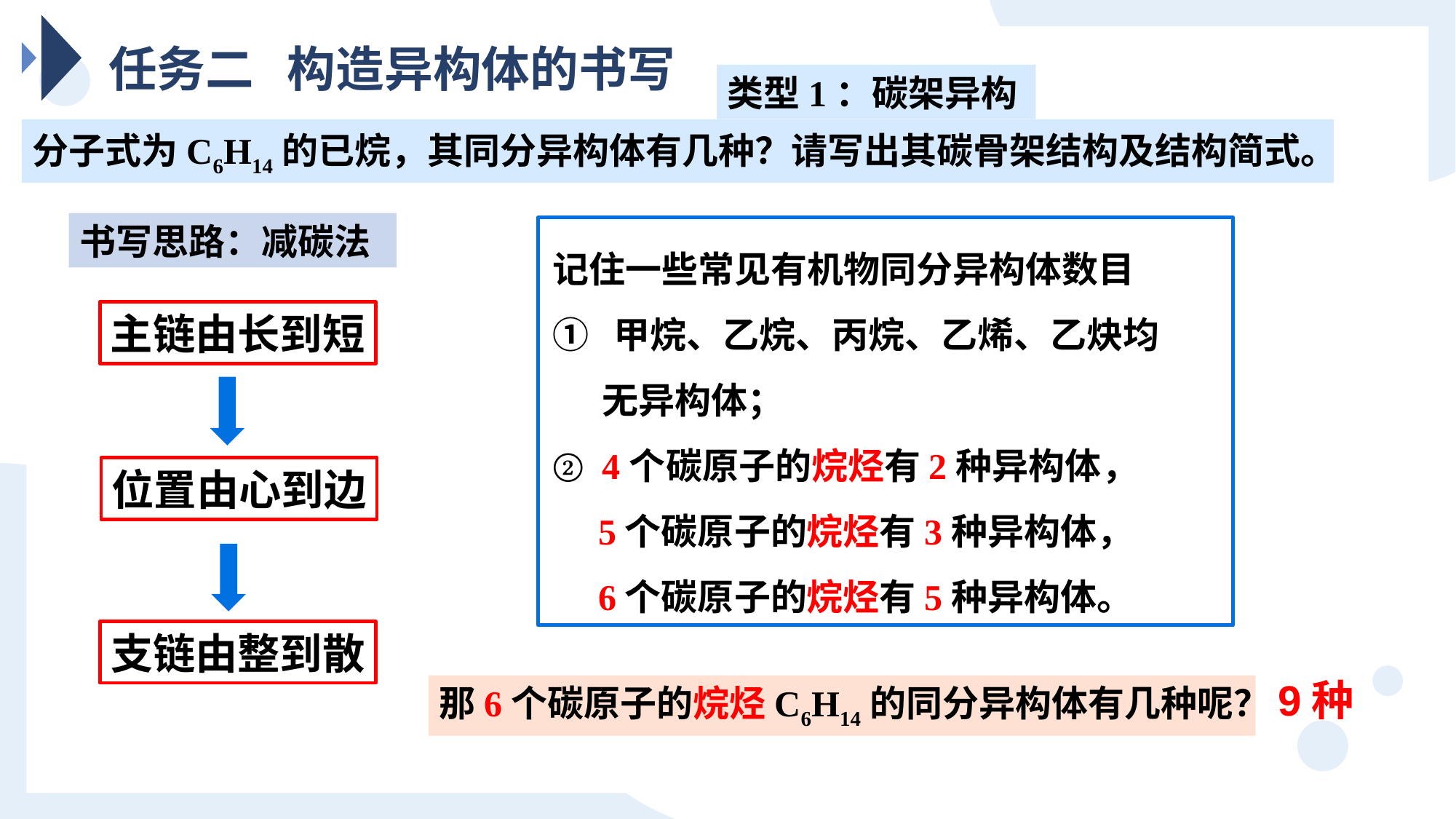

任务二   构造异构体的书写

类型1：碳架异构
分子式为C6H14的已烷，其同分异构体有几种？请写出其碳骨架结构及结构简式。
书写思路：减碳法
记住一些常见有机物同分异构体数目
①  甲烷、乙烷、丙烷、乙烯、乙炔均
     无异构体；
②  4个碳原子的烷烃有2种异构体，
     5个碳原子的烷烃有3种异构体，
     6个碳原子的烷烃有5种异构体。
主链由长到短

位置由心到边

支链由整到散
9种
那6个碳原子的烷烃C6H14的同分异构体有几种呢？